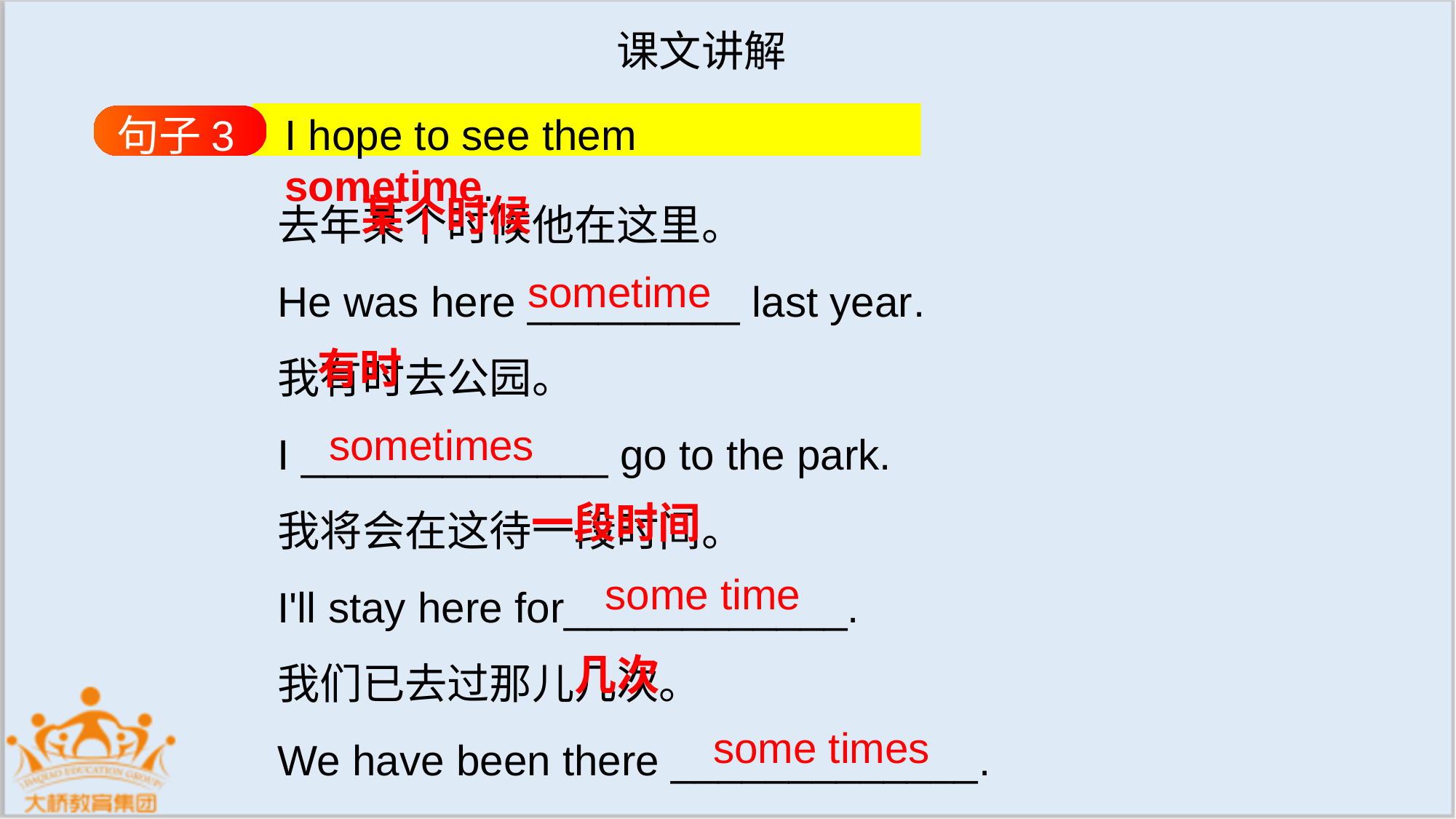

课文讲解
I hope to see them sometime.
句子3

去年某个时候他在这里。
He was here _________ last year.
我有时去公园。
I _____________ go to the park.
我将会在这待一段时间。
I'll stay here for____________.
我们已去过那儿几次。
We have been there _____________.
某个时候
sometime
有时
sometimes
一段时间
some time
几次
some times